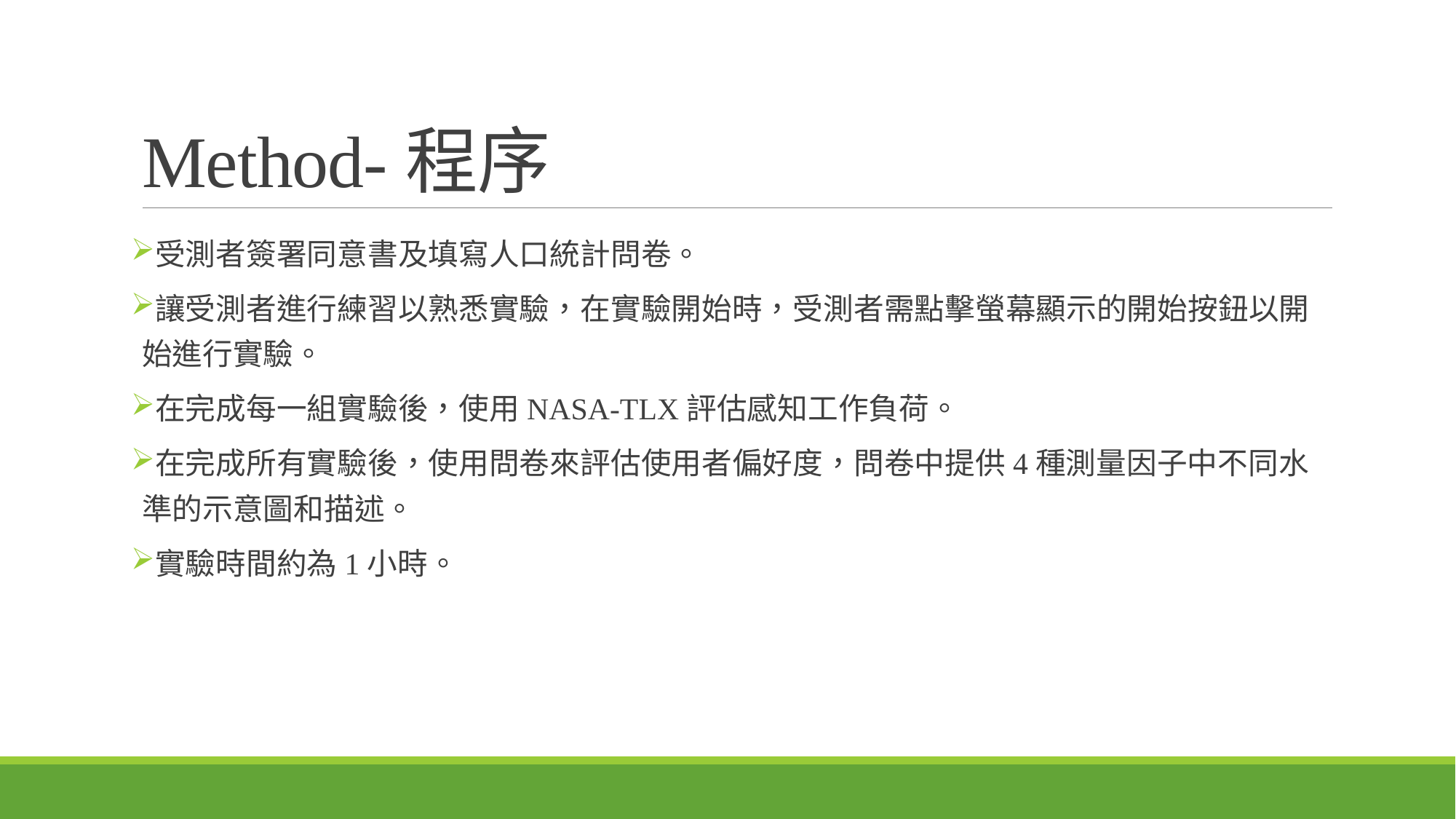

# Method-程序
受測者簽署同意書及填寫人口統計問卷。
讓受測者進行練習以熟悉實驗，在實驗開始時，受測者需點擊螢幕顯示的開始按鈕以開始進行實驗。
在完成每一組實驗後，使用NASA-TLX評估感知工作負荷。
在完成所有實驗後，使用問卷來評估使用者偏好度，問卷中提供4種測量因子中不同水準的示意圖和描述。
實驗時間約為1小時。